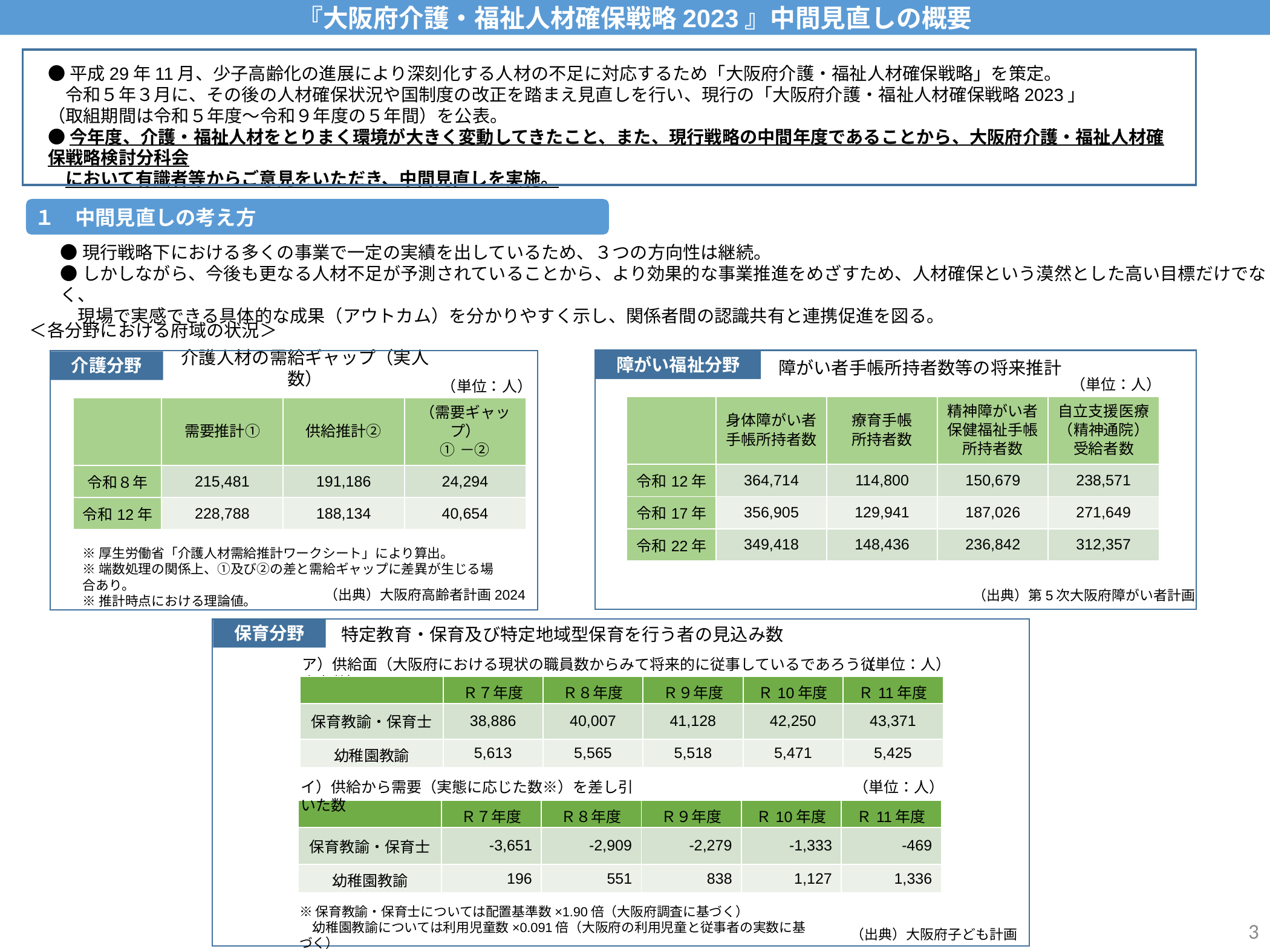

『大阪府介護・福祉人材確保戦略2023』中間見直しの概要

●平成29年11月、少子高齢化の進展により深刻化する人材の不足に対応するため「大阪府介護・福祉人材確保戦略」を策定。
　令和５年３月に、その後の人材確保状況や国制度の改正を踏まえ見直しを行い、現行の「大阪府介護・福祉人材確保戦略2023」
（取組期間は令和５年度～令和９年度の５年間）を公表。
●今年度、介護・福祉人材をとりまく環境が大きく変動してきたこと、また、現行戦略の中間年度であることから、大阪府介護・福祉人材確保戦略検討分科会
　において有識者等からご意見をいただき、中間見直しを実施。
１　中間見直しの考え方
●現行戦略下における多くの事業で一定の実績を出しているため、３つの方向性は継続。
●しかしながら、今後も更なる人材不足が予測されていることから、より効果的な事業推進をめざすため、人材確保という漠然とした高い目標だけでなく、
　現場で実感できる具体的な成果（アウトカム）を分かりやすく示し、関係者間の認識共有と連携促進を図る。

＜各分野における府域の状況＞

障がい福祉分野
介護分野
介護人材の需給ギャップ（実人数）
障がい者手帳所持者数等の将来推計
（単位：人）
（単位：人）
|  | 身体障がい者 手帳所持者数 | 療育手帳 所持者数 | 精神障がい者 保健福祉手帳 所持者数 | 自立支援医療 （精神通院） 受給者数 |
| --- | --- | --- | --- | --- |
| 令和12年 | 364,714 | 114,800 | 150,679 | 238,571 |
| 令和17年 | 356,905 | 129,941 | 187,026 | 271,649 |
| 令和22年 | 349,418 | 148,436 | 236,842 | 312,357 |
|  | 需要推計① | 供給推計② | （需要ギャップ） ①－② |
| --- | --- | --- | --- |
| 令和８年 | 215,481 | 191,186 | 24,294 |
| 令和12年 | 228,788 | 188,134 | 40,654 |
※厚生労働省「介護人材需給推計ワークシート」により算出。
※端数処理の関係上、①及び②の差と需給ギャップに差異が生じる場合あり。
※推計時点における理論値。
（出典）大阪府高齢者計画2024
（出典）第5次大阪府障がい者計画
特定教育・保育及び特定地域型保育を行う者の見込み数
保育分野

ア）供給面（大阪府における現状の職員数からみて将来的に従事しているであろう従事者数）
（単位：人）
|  | Ｒ７年度 | Ｒ８年度 | Ｒ９年度 | Ｒ10年度 | Ｒ11年度 |
| --- | --- | --- | --- | --- | --- |
| 保育教諭・保育士 | 38,886 | 40,007 | 41,128 | 42,250 | 43,371 |
| 幼稚園教諭 | 5,613 | 5,565 | 5,518 | 5,471 | 5,425 |
イ）供給から需要（実態に応じた数※）を差し引いた数
（単位：人）
|  | Ｒ７年度 | Ｒ８年度 | Ｒ９年度 | Ｒ10年度 | Ｒ11年度 |
| --- | --- | --- | --- | --- | --- |
| 保育教諭・保育士 | -3,651 | -2,909 | -2,279 | -1,333 | -469 |
| 幼稚園教諭 | 196 | 551 | 838 | 1,127 | 1,336 |
※保育教諭・保育士については配置基準数×1.90倍（大阪府調査に基づく）
　幼稚園教諭については利用児童数×0.091倍（大阪府の利用児童と従事者の実数に基づく）
3
（出典）大阪府子ども計画